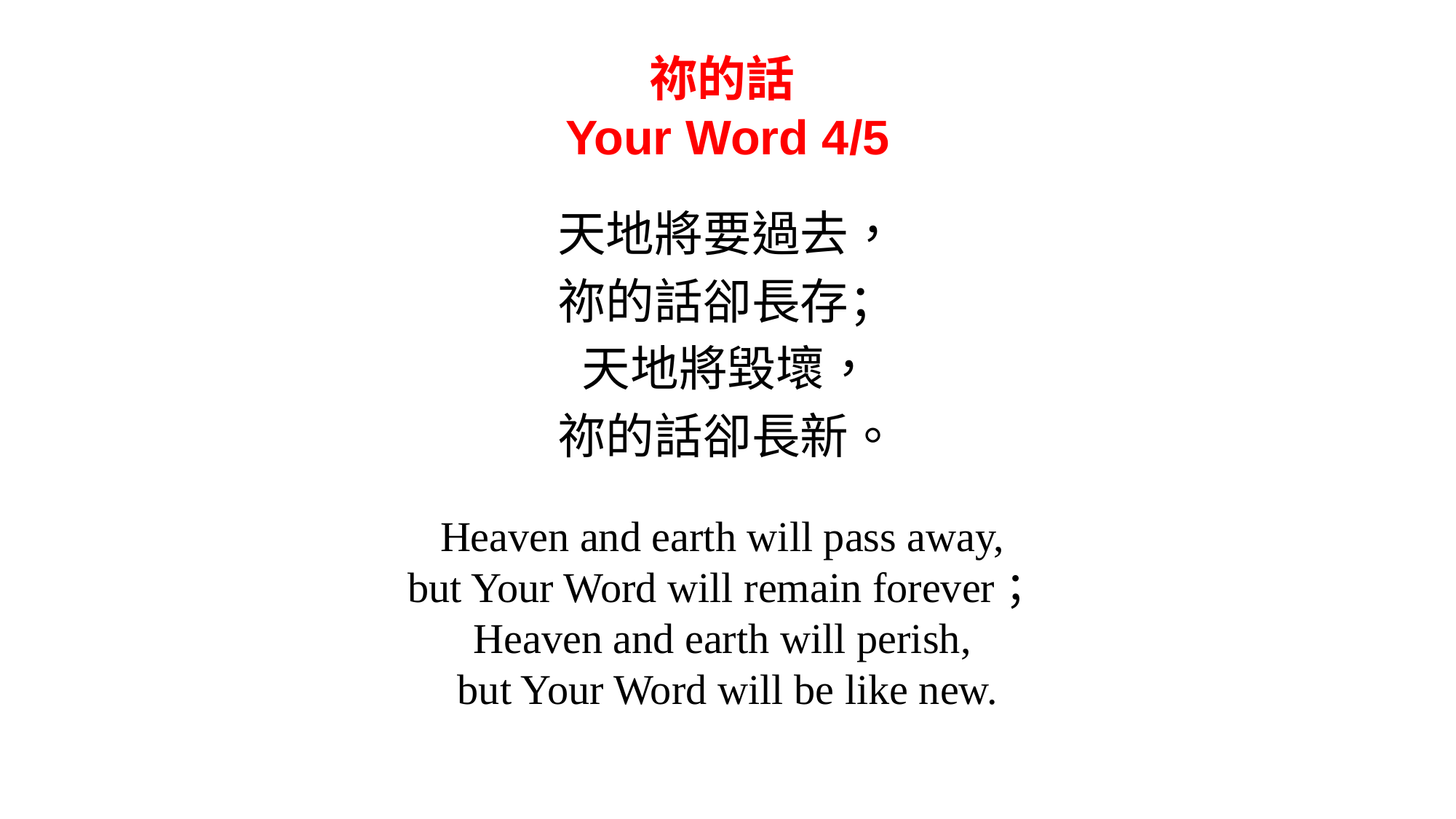

祢的話
Your Word 4/5
天地將要過去，
祢的話卻長存；
天地將毀壞，
祢的話卻長新。

Heaven and earth will pass away,
but Your Word will remain forever；
Heaven and earth will perish,
but Your Word will be like new.